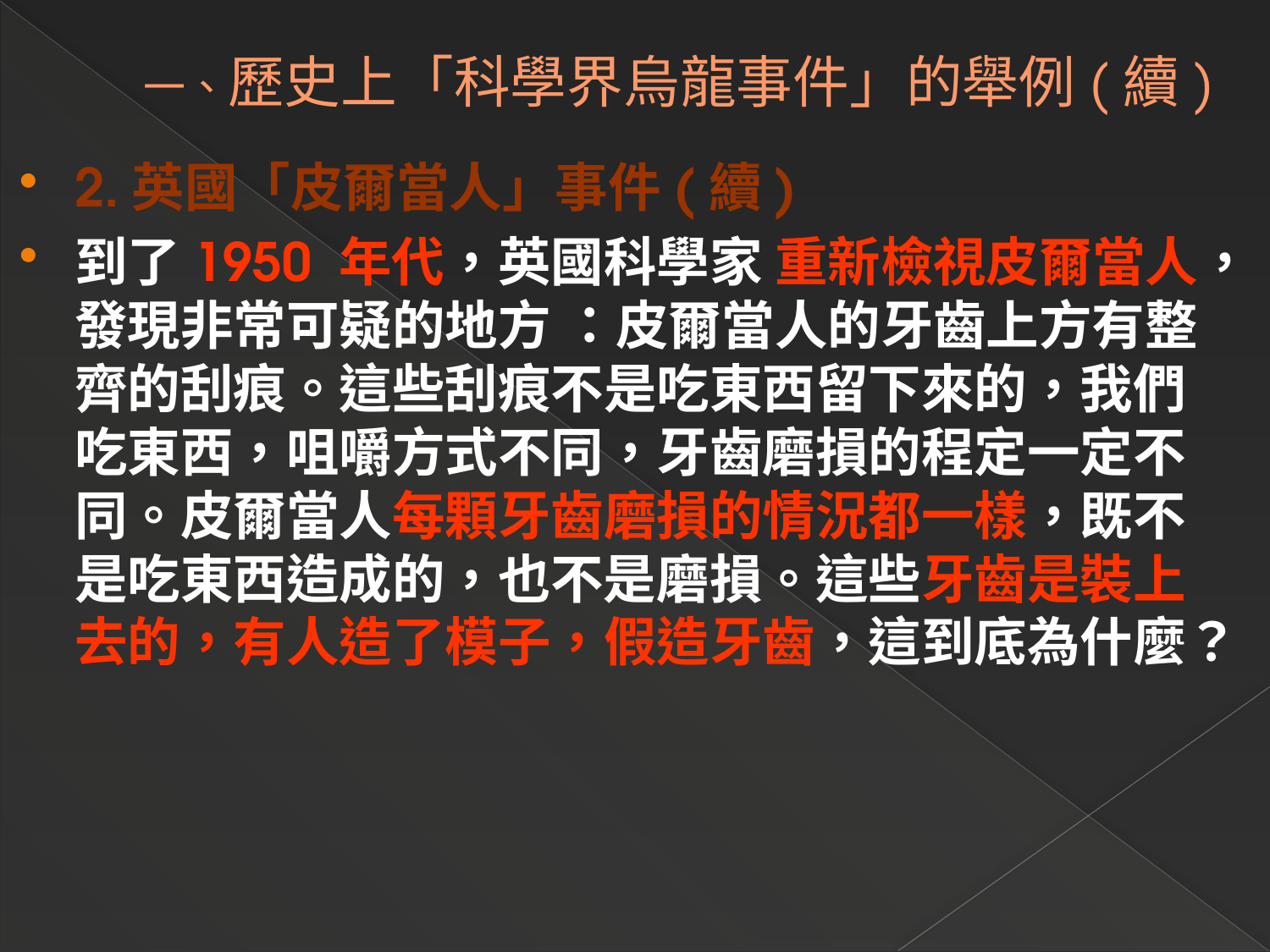

# 一、歷史上「科學界烏龍事件」的舉例(續)
2.英國「皮爾當人」事件(續)
到了1950 年代，英國科學家 重新檢視皮爾當人，發現非常可疑的地方 ：皮爾當人的牙齒上方有整齊的刮痕。這些刮痕不是吃東西留下來的，我們吃東西，咀嚼方式不同，牙齒磨損的程定一定不同。皮爾當人每顆牙齒磨損的情況都一樣，既不是吃東西造成的，也不是磨損。這些牙齒是裝上去的，有人造了模子，假造牙齒，這到底為什麼？